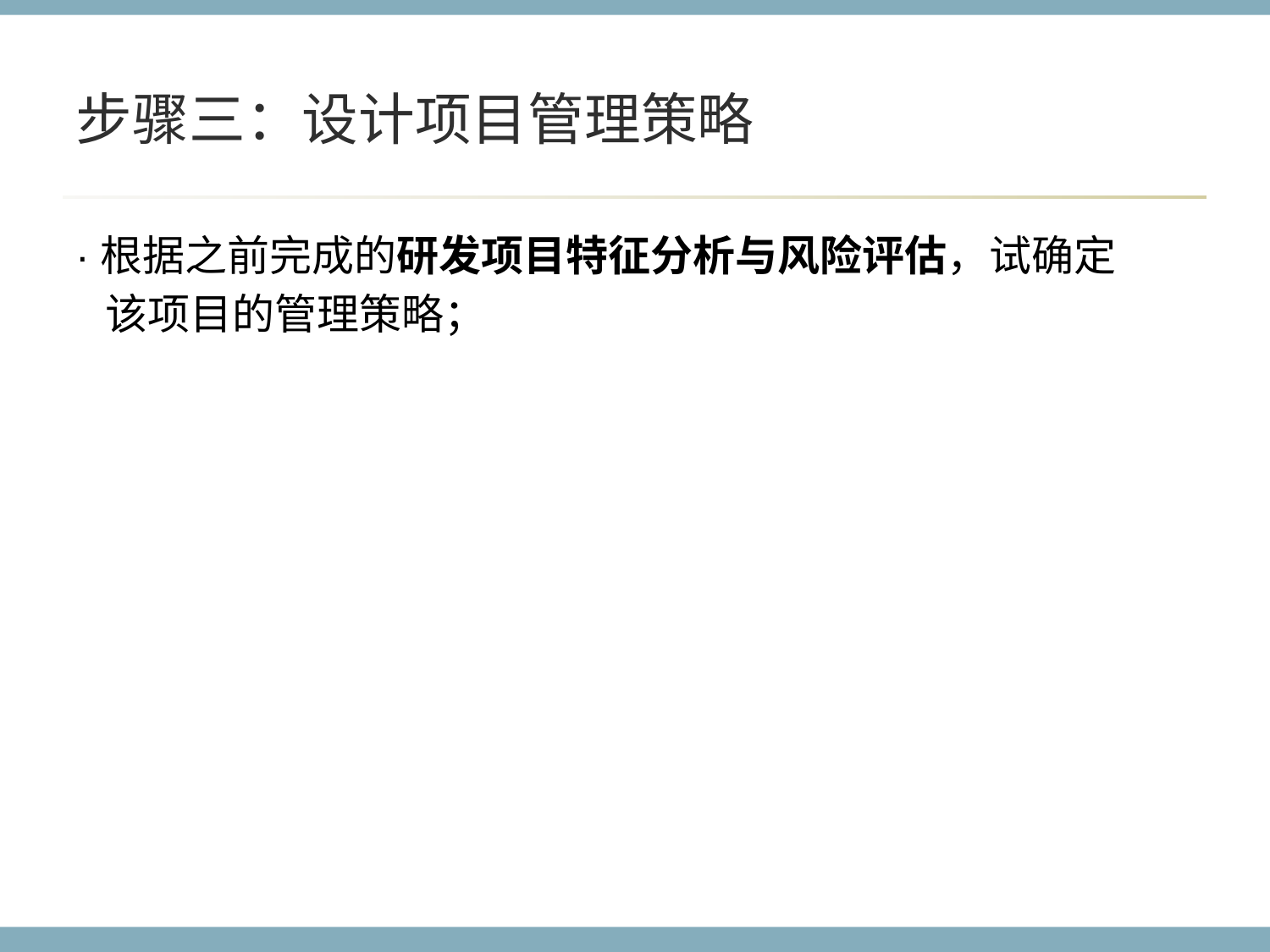

# 步骤三：设计项目管理策略
·根据之前完成的研发项目特征分析与风险评估，试确定
  该项目的管理策略；